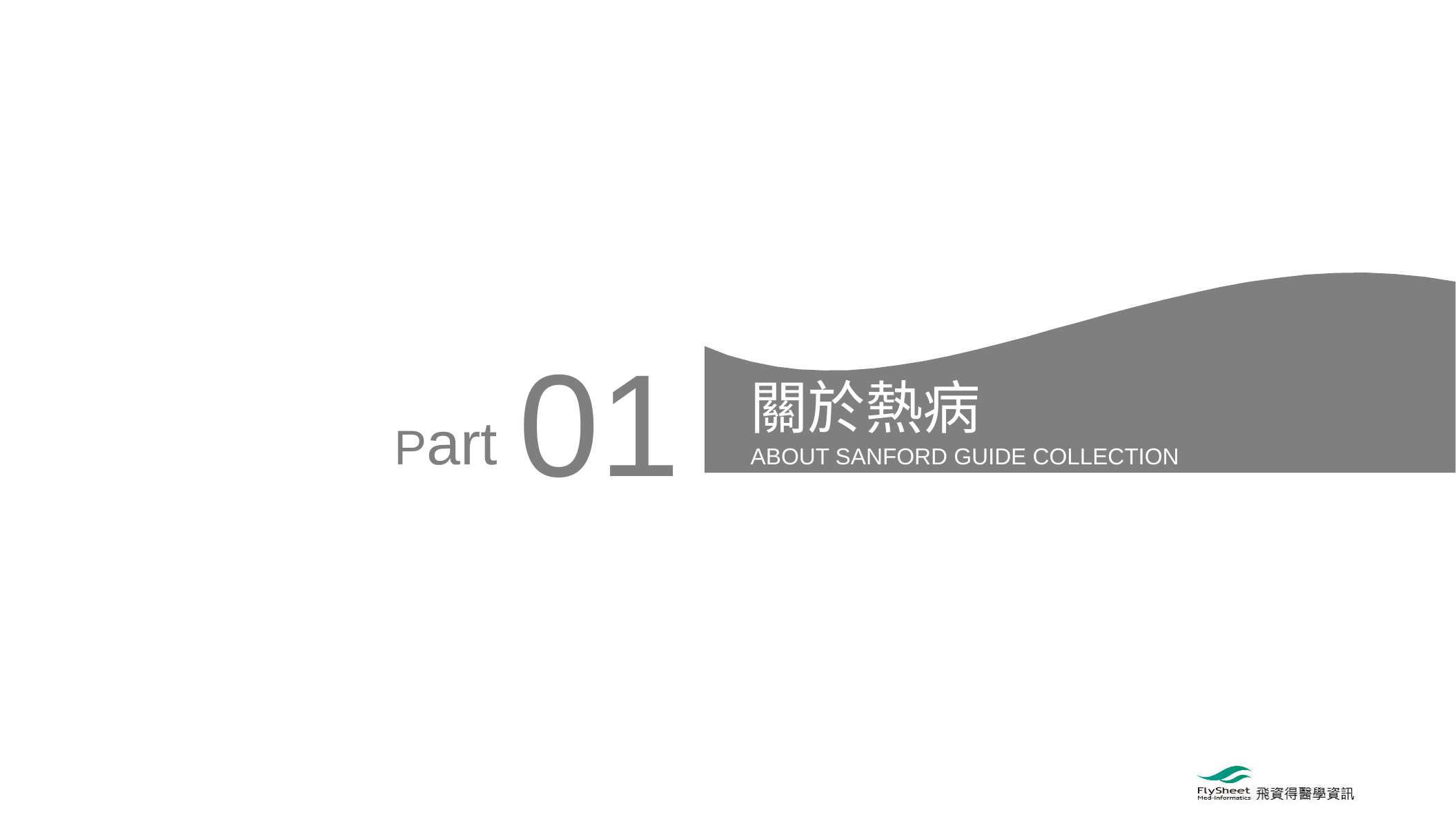

01
關於熱病
Part
ABOUT SANFORD GUIDE COLLECTION